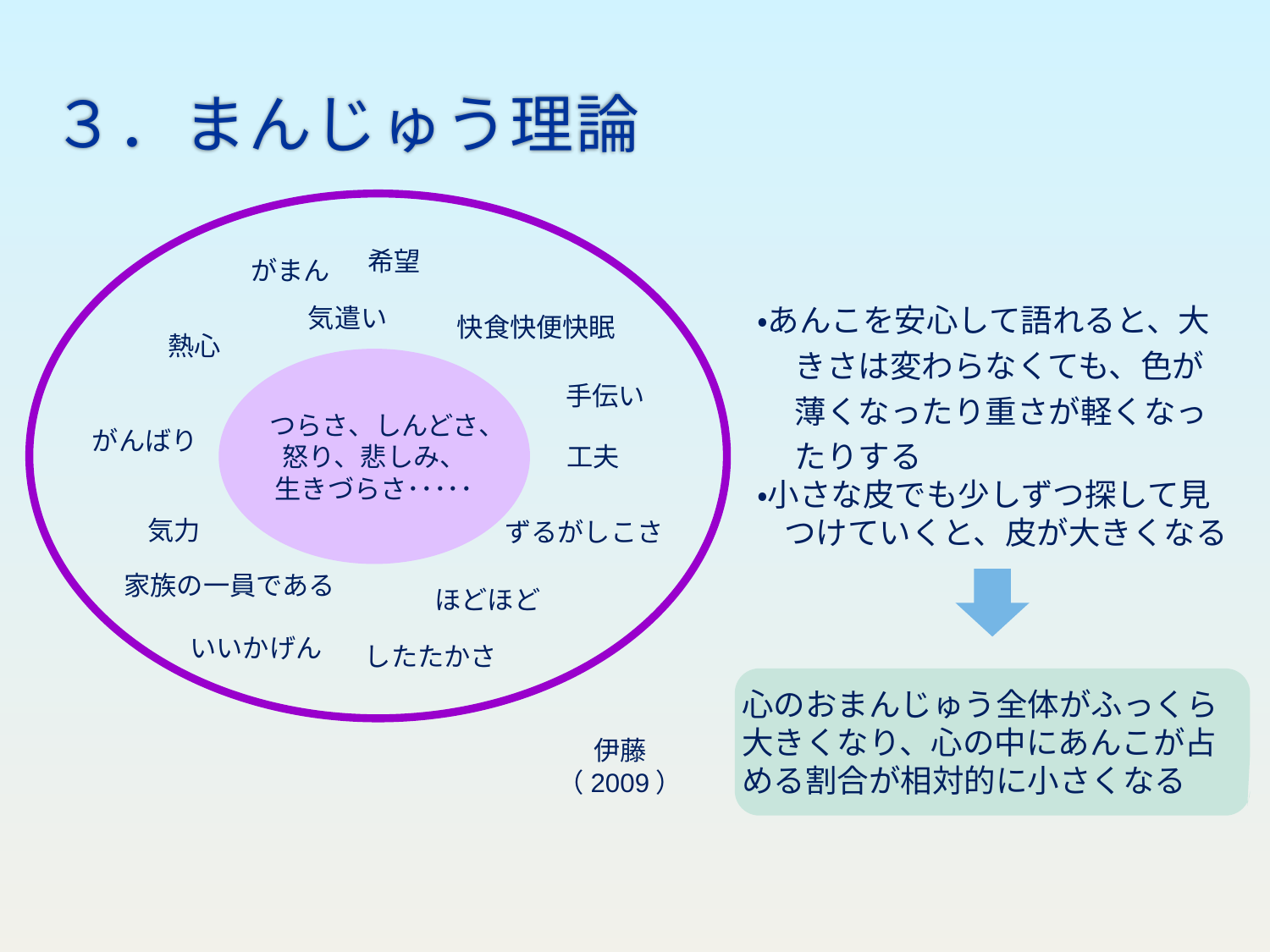

# ３．まんじゅう理論

希望
がまん
・あんこを安心して語れると、大きさは変わらなくても、色が薄くなったり重さが軽くなったりする
・小さな皮でも少しずつ探して見つけていくと、皮が大きくなる
気遣い
快食快便快眠
熱心
つらさ、しんどさ、
怒り、悲しみ、
生きづらさ･････
手伝い
がんばり
工夫
気力
ずるがしこさ
家族の一員である

ほどほど
いいかげん
したたかさ
心のおまんじゅう全体がふっくら大きくなり、心の中にあんこが占める割合が相対的に小さくなる
伊藤（2009）